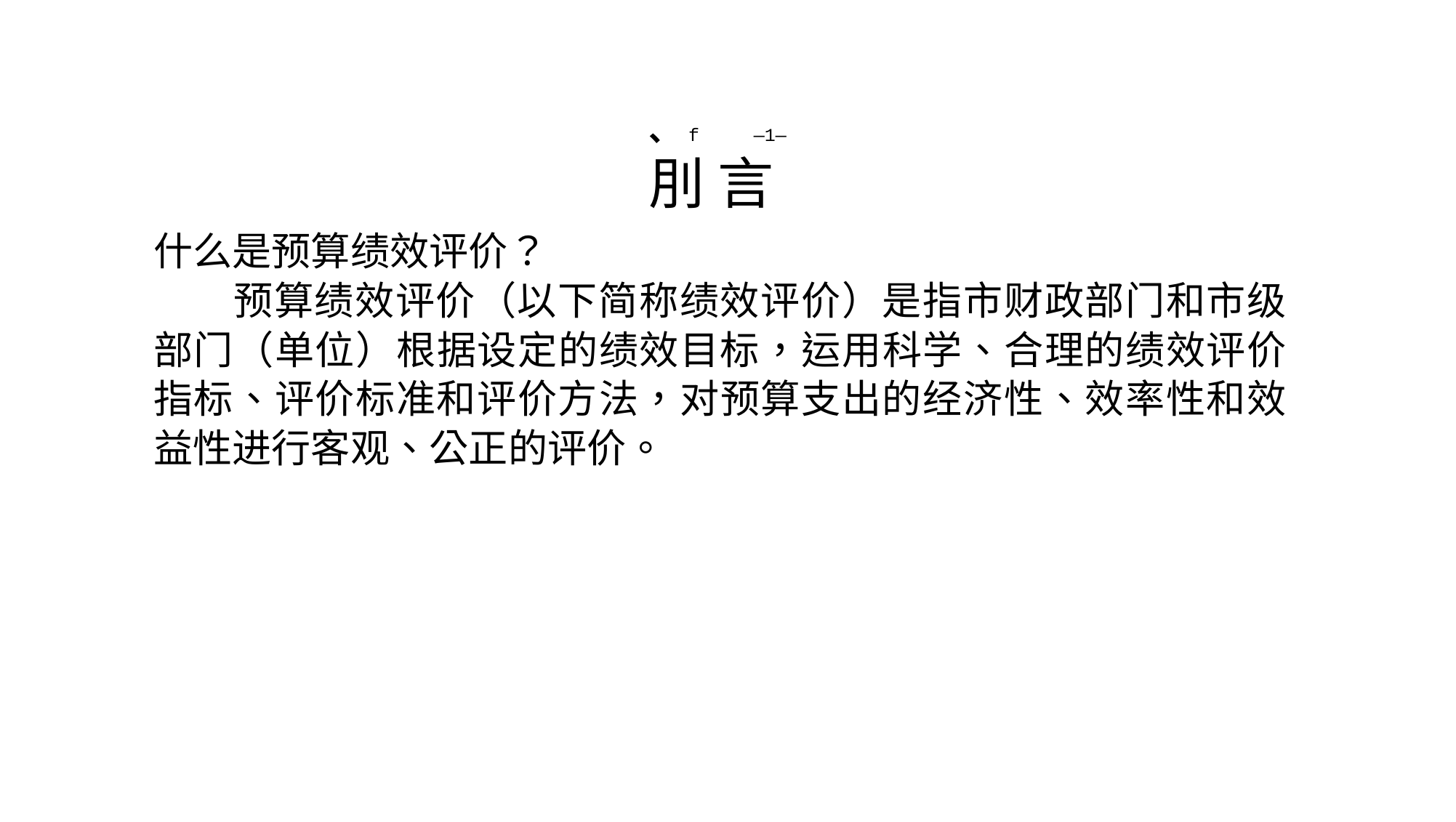

、f     —1—
刖 言
什么是预算绩效评价？
预算绩效评价（以下简称绩效评价）是指市财政部门和市级 部门（单位）根据设定的绩效目标，运用科学、合理的绩效评价 指标、评价标准和评价方法，对预算支出的经济性、效率性和效 益性进行客观、公正的评价。